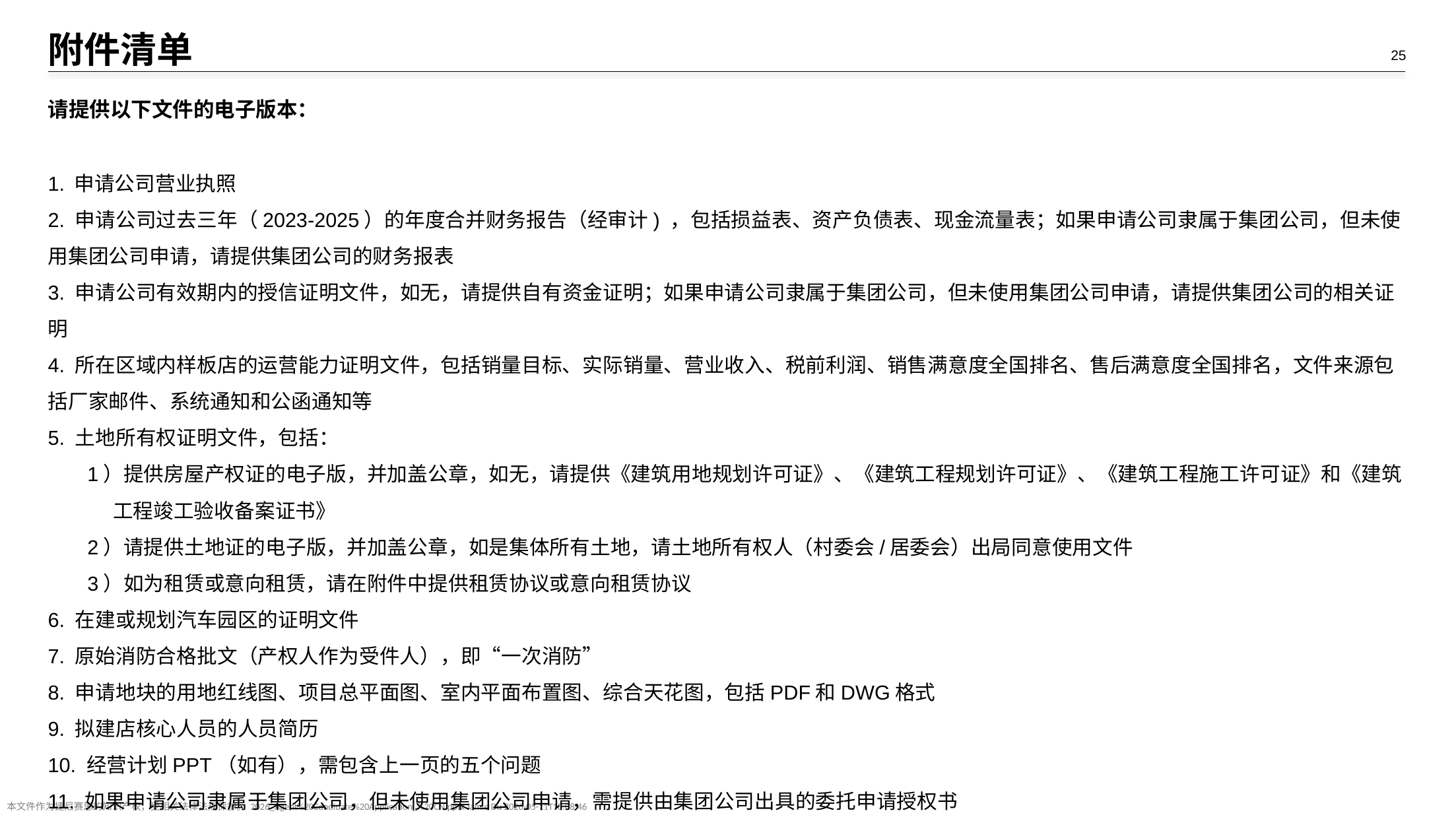

# 附件清单
请提供以下文件的电子版本：

 申请公司营业执照
2. 申请公司过去三年（2023-2025）的年度合并财务报告（经审计) ，包括损益表、资产负债表、现金流量表；如果申请公司隶属于集团公司，但未使用集团公司申请，请提供集团公司的财务报表
3. 申请公司有效期内的授信证明文件，如无，请提供自有资金证明；如果申请公司隶属于集团公司，但未使用集团公司申请，请提供集团公司的相关证明
4. 所在区域内样板店的运营能力证明文件，包括销量目标、实际销量、营业收入、税前利润、销售满意度全国排名、售后满意度全国排名，文件来源包括厂家邮件、系统通知和公函通知等
5. 土地所有权证明文件，包括：
       1）提供房屋产权证的电子版，并加盖公章，如无，请提供《建筑用地规划许可证》、《建筑工程规划许可证》、《建筑工程施工许可证》和《建筑
             工程竣工验收备案证书》
       2）请提供土地证的电子版，并加盖公章，如是集体所有土地，请土地所有权人（村委会/居委会）出局同意使用文件
       3）如为租赁或意向租赁，请在附件中提供租赁协议或意向租赁协议
6. 在建或规划汽车园区的证明文件
7. 原始消防合格批文（产权人作为受件人），即“一次消防”
8. 申请地块的用地红线图、项目总平面图、室内平面布置图、综合天花图，包括PDF和DWG格式
9. 拟建店核心人员的人员简历
10. 经营计划PPT（如有），需包含上一页的五个问题
11. 如果申请公司隶属于集团公司，但未使用集团公司申请，需提供由集团公司出具的委托申请授权书
请务必完整提交以上材料，以免由于资料不全而影响贵司的申请！